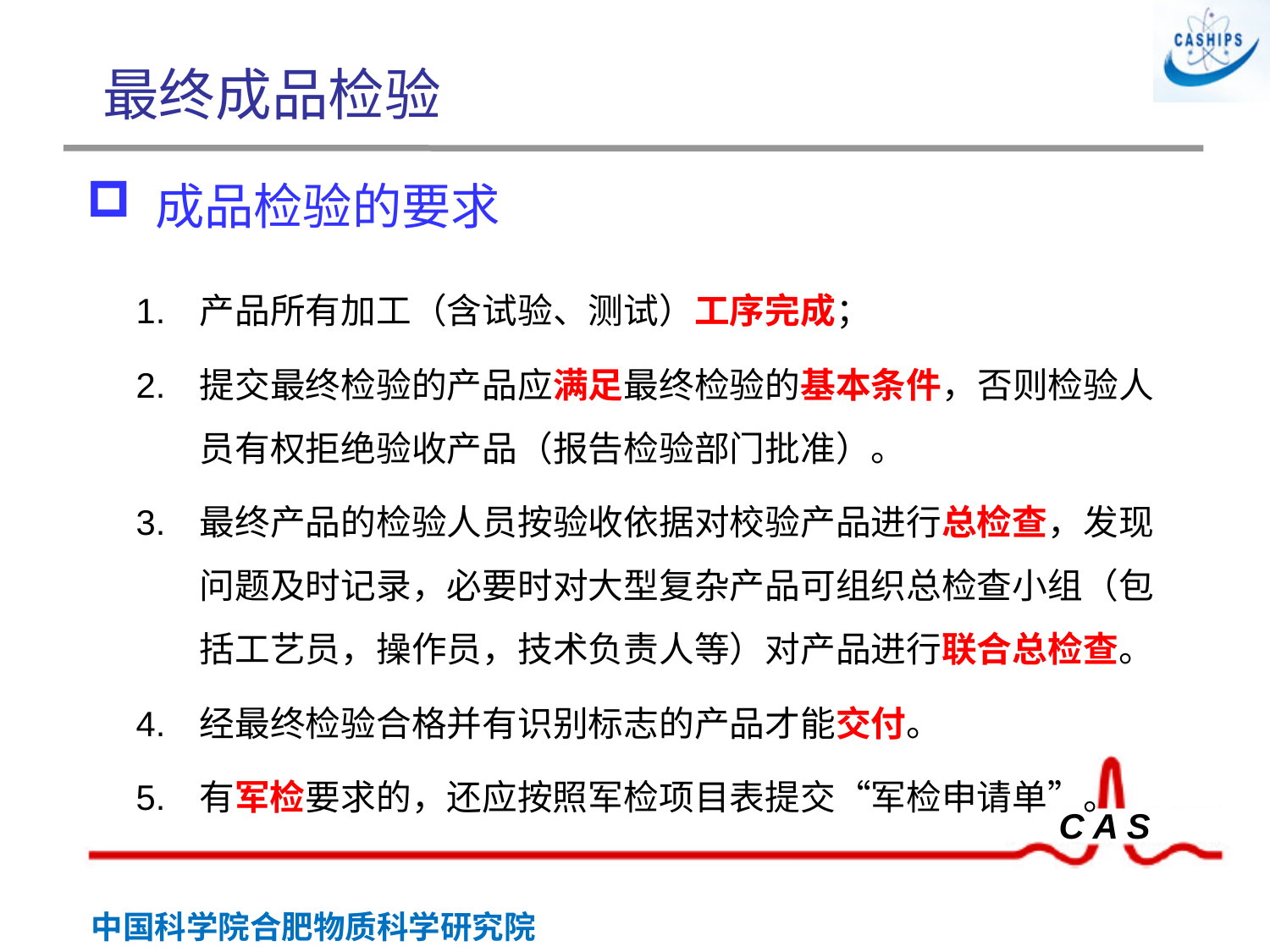

# 最终成品检验
 成品检验的要求

产品所有加工（含试验、测试）工序完成；
提交最终检验的产品应满足最终检验的基本条件，否则检验人员有权拒绝验收产品（报告检验部门批准）。
最终产品的检验人员按验收依据对校验产品进行总检查，发现问题及时记录，必要时对大型复杂产品可组织总检查小组（包括工艺员，操作员，技术负责人等）对产品进行联合总检查。
经最终检验合格并有识别标志的产品才能交付。
有军检要求的，还应按照军检项目表提交“军检申请单”。
  胶印章
钢印章
封印章